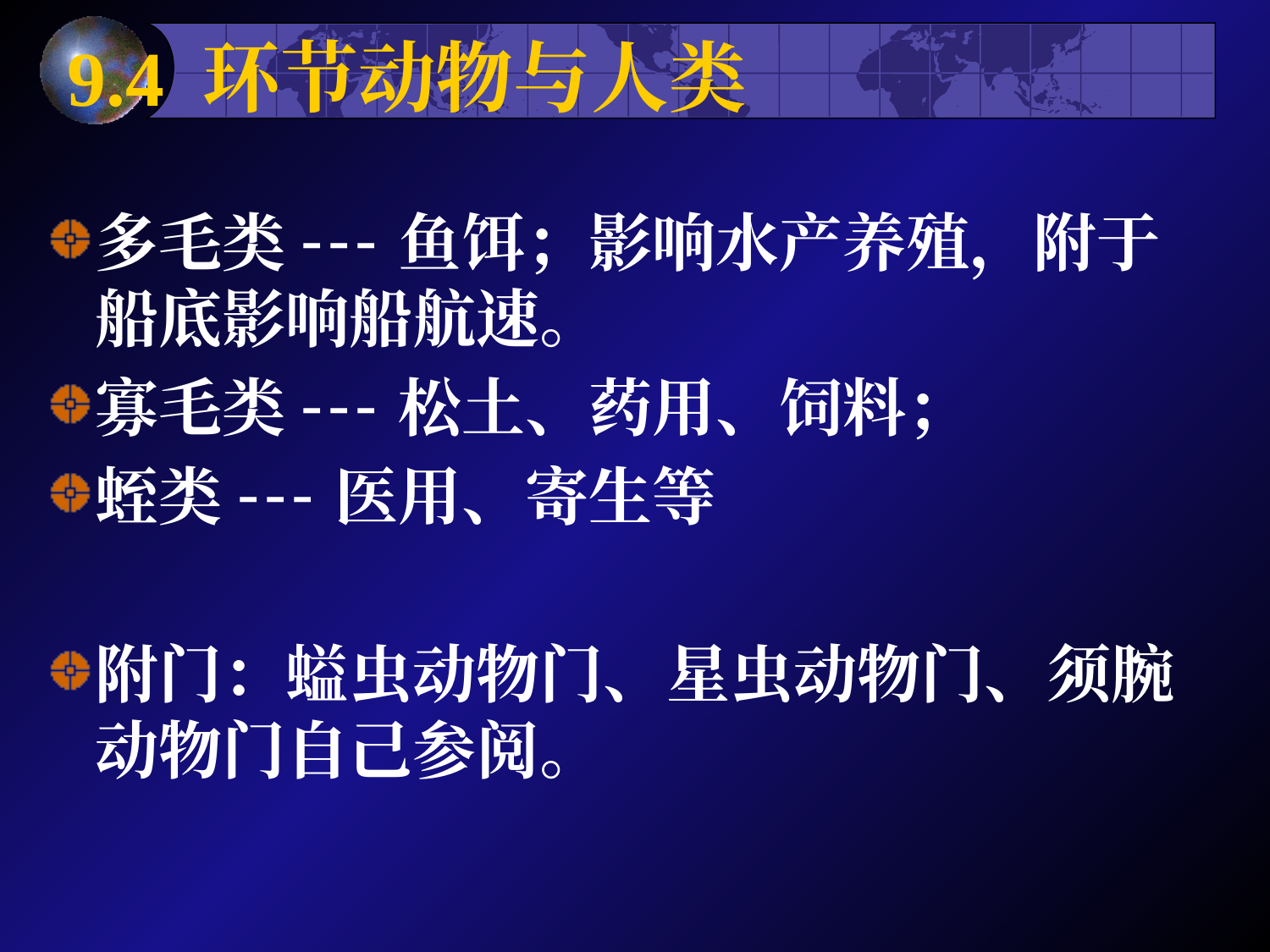

# 9.4 环节动物与人类
多毛类---鱼饵；影响水产养殖，附于船底影响船航速。
寡毛类---松土、药用、饲料；
蛭类---医用、寄生等

附门：螠虫动物门、星虫动物门、须腕动物门自己参阅。